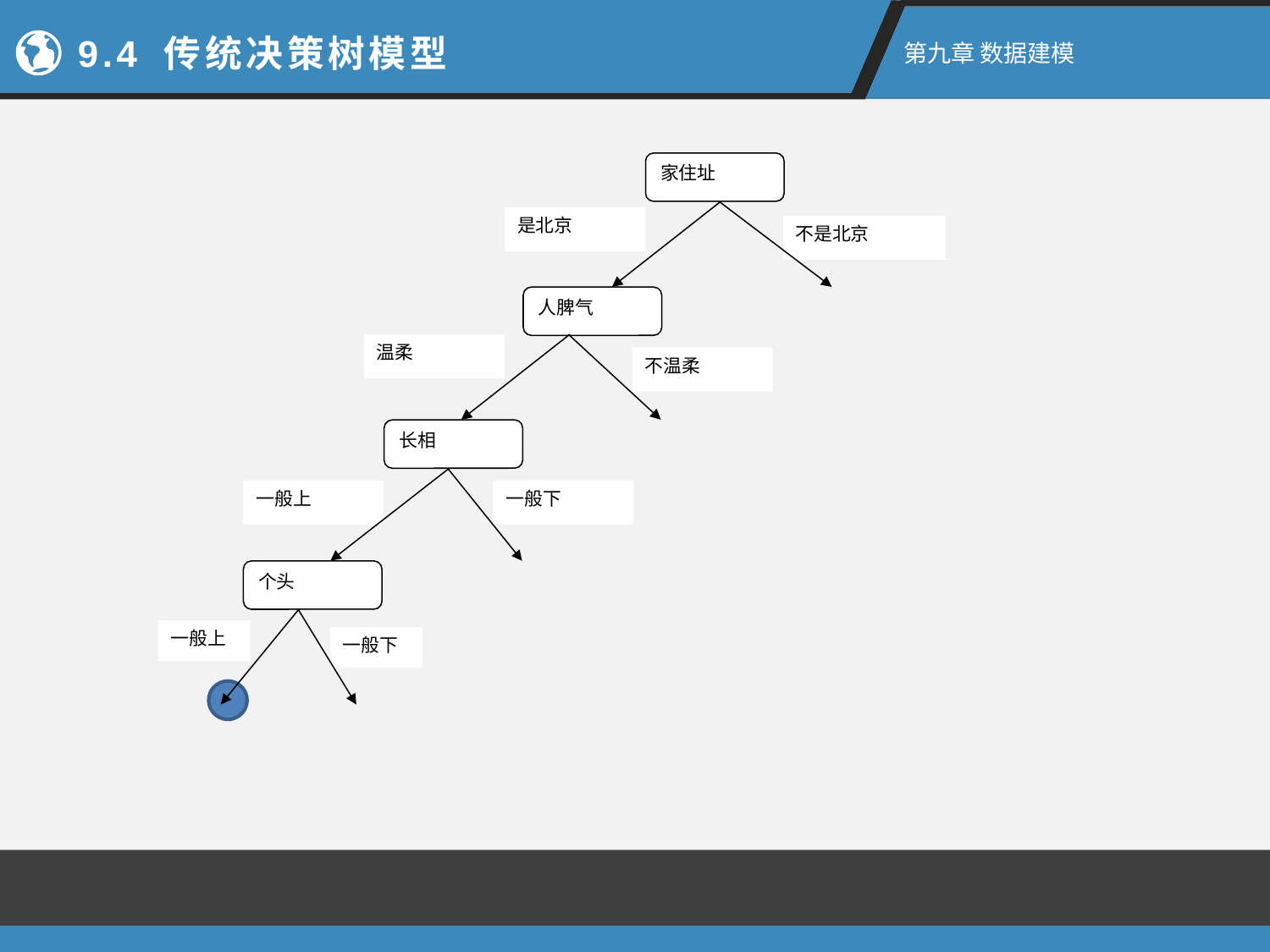

9.4 传统决策树模型

第九章 数据建模
家住址
是北京
不是北京
人脾气
温柔
不温柔
长相
一般上
一般下
个头
一般上
一般下